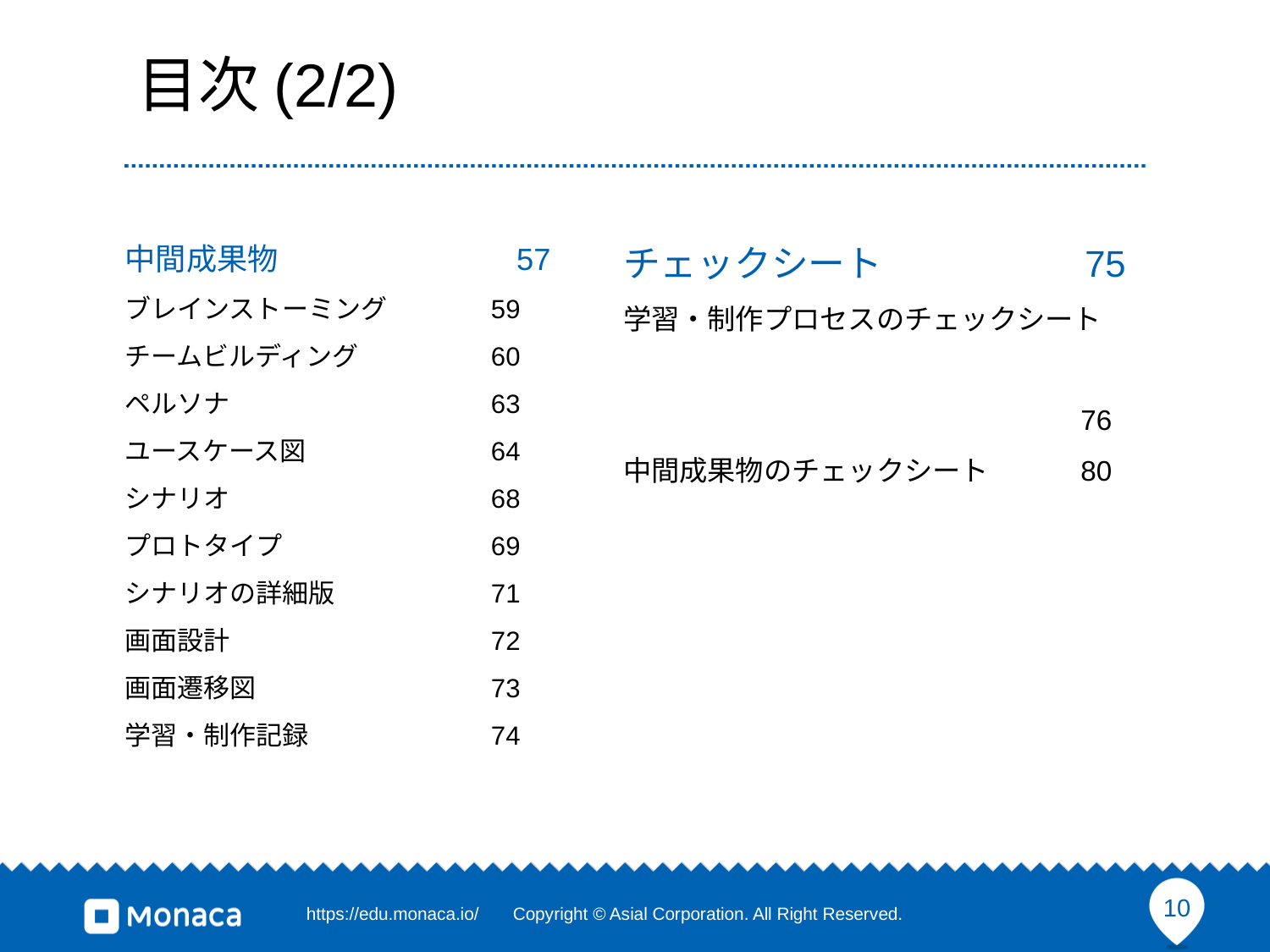

# 目次(2/2)
中間成果物　	　57
ブレインストーミング 	 59
チームビルディング 	 60
ペルソナ 	 63
ユースケース図 	 64
シナリオ 	 68
プロトタイプ 	 69
シナリオの詳細版 	 71
画面設計 	 72
画面遷移図 	 73
学習・制作記録 	 74
チェックシート 	 75
学習・制作プロセスのチェックシート 	 76
中間成果物のチェックシート 	 80